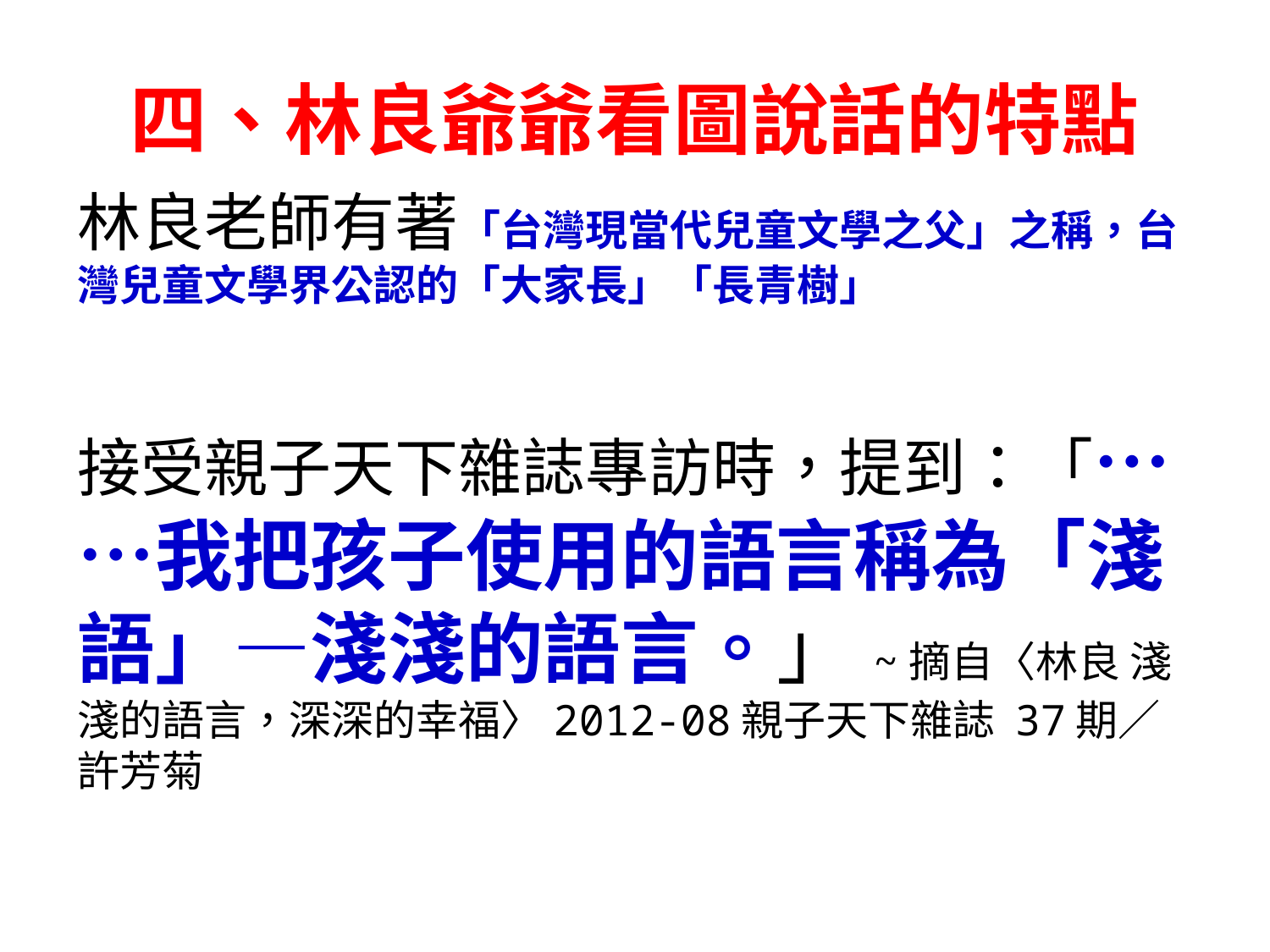

# 四、林良爺爺看圖說話的特點
林良老師有著「台灣現當代兒童文學之父」之稱，台灣兒童文學界公認的「大家長」「長青樹」

接受親子天下雜誌專訪時，提到：「……我把孩子使用的語言稱為「淺語」—淺淺的語言。」~摘自〈林良 淺淺的語言，深深的幸福〉2012-08親子天下雜誌 37期／許芳菊